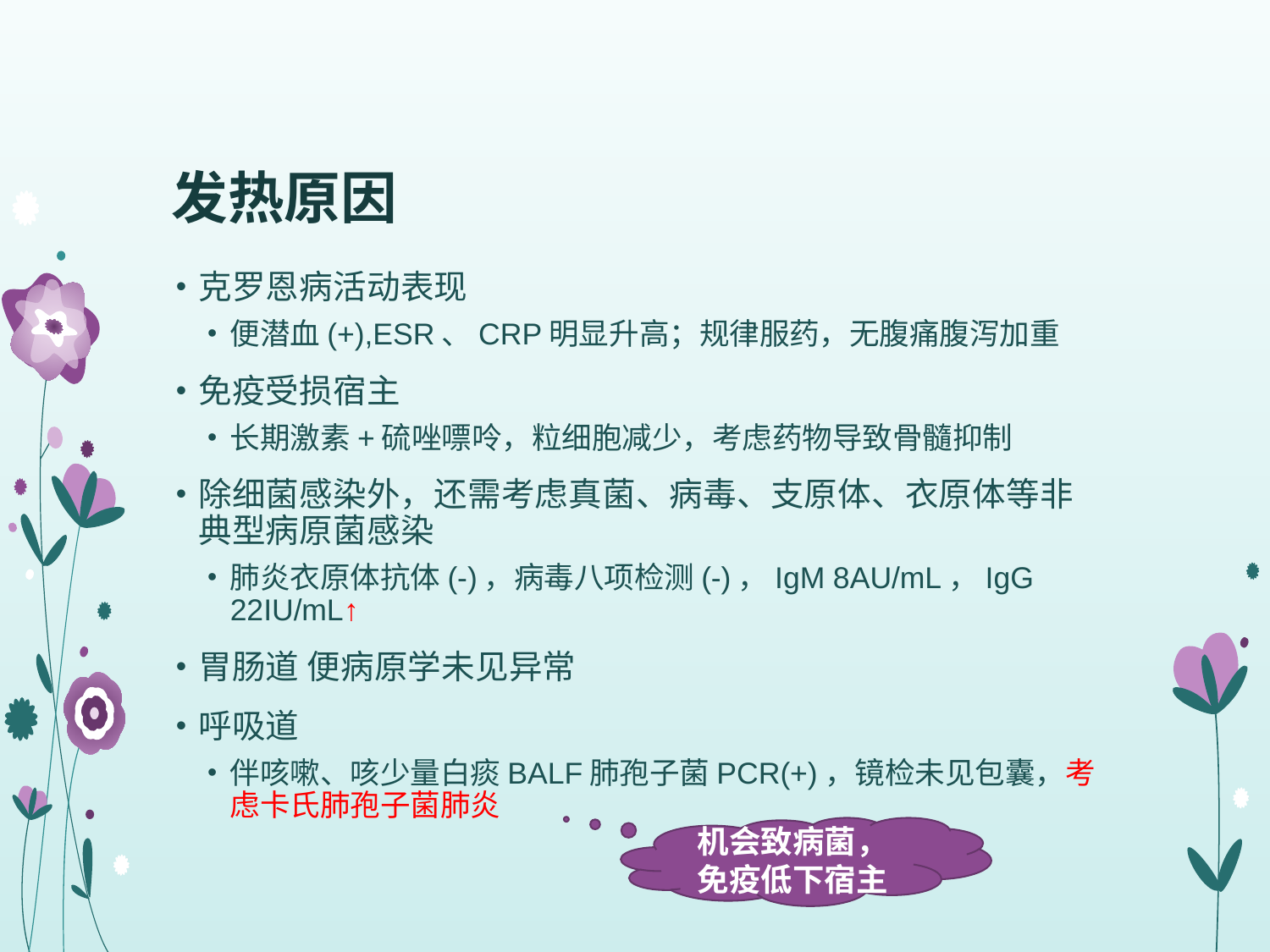

# 发热原因
克罗恩病活动表现
便潜血(+),ESR、CRP明显升高；规律服药，无腹痛腹泻加重
免疫受损宿主
长期激素+硫唑嘌呤，粒细胞减少，考虑药物导致骨髓抑制
除细菌感染外，还需考虑真菌、病毒、支原体、衣原体等非典型病原菌感染
肺炎衣原体抗体(-)，病毒八项检测(-)，IgM 8AU/mL，IgG 22IU/mL↑
胃肠道 便病原学未见异常
呼吸道
伴咳嗽、咳少量白痰BALF肺孢子菌PCR(+)，镜检未见包囊，考虑卡氏肺孢子菌肺炎
机会致病菌，免疫低下宿主